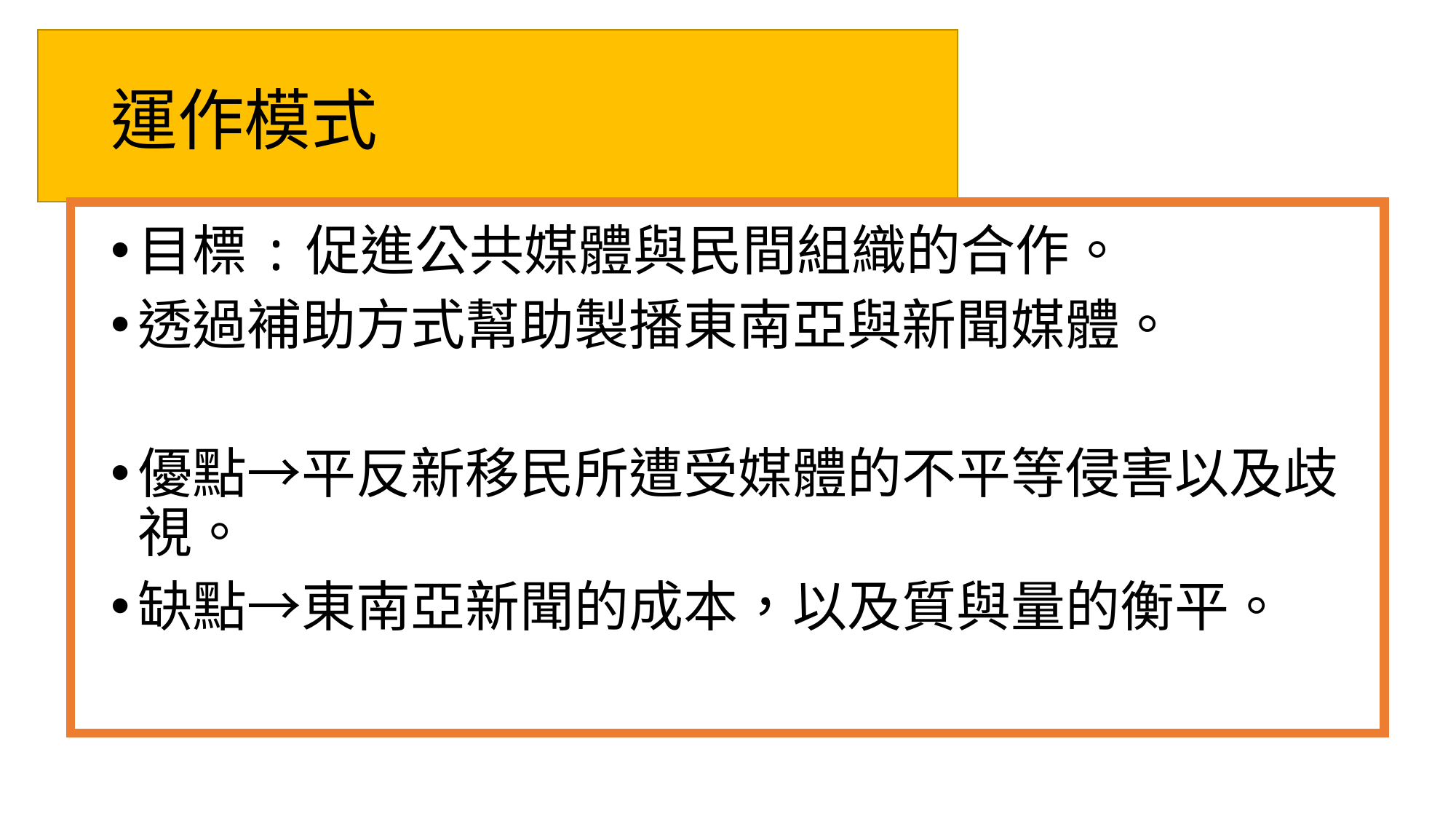

# 運作模式

目標:促進公共媒體與民間組織的合作。
透過補助方式幫助製播東南亞與新聞媒體。

優點→平反新移民所遭受媒體的不平等侵害以及歧視。
缺點→東南亞新聞的成本，以及質與量的衡平。